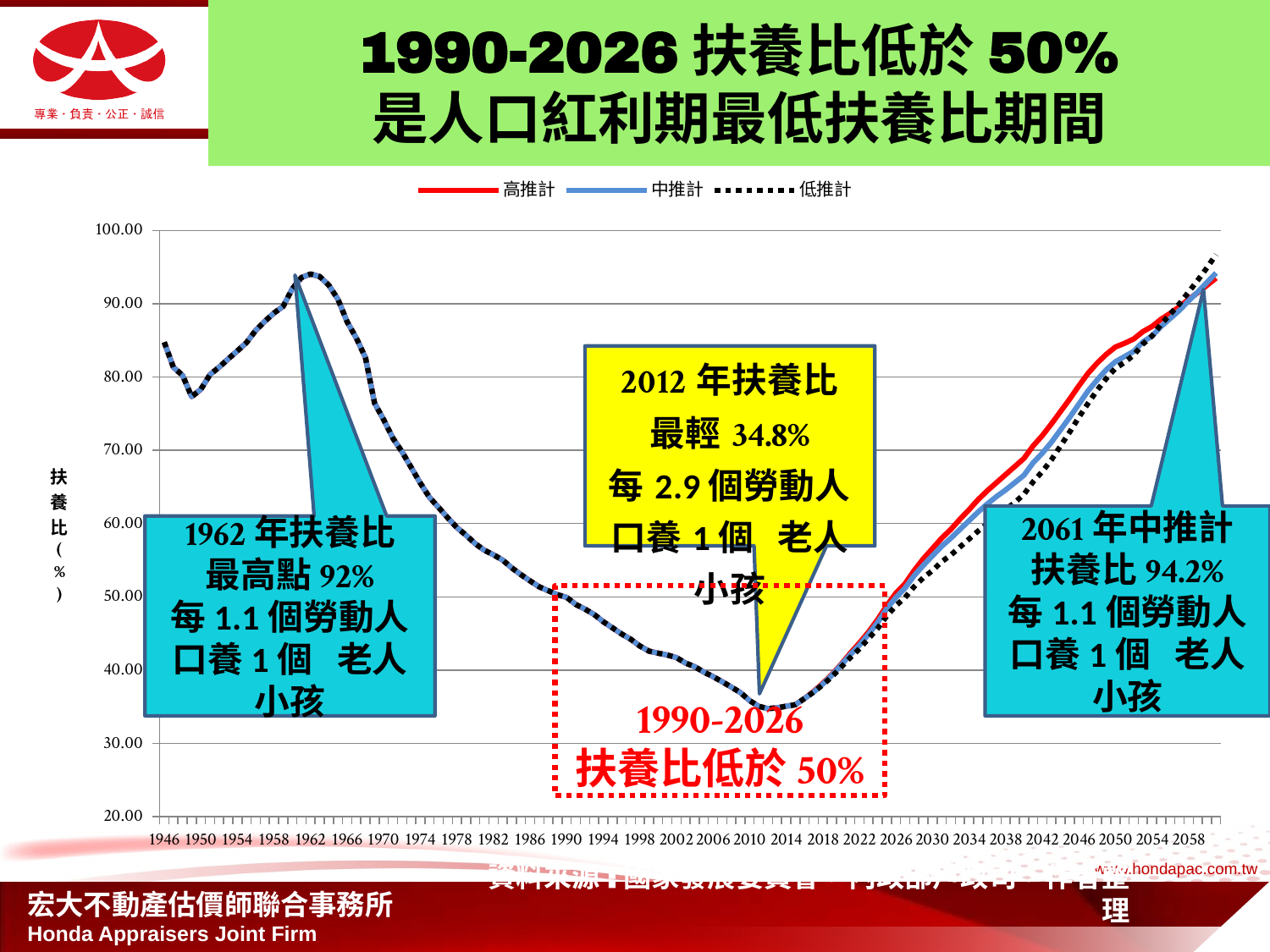

# 1990-2026扶養比低於50% 是人口紅利期最低扶養比期間

### Chart

| Category | 高推計 | 中推計 | 低推計 |
|---|---|---|---|
| 1946 | 84.75 | 84.75 | 84.75 |
| 1947 | 81.33 | 81.33 | 81.33 |
| 1948 | 80.23 | 80.23 | 80.23 |
| 1949 | 77.32 | 77.32 | 77.32 |
| 1950 | 78.32 | 78.32 | 78.32 |
| 1951 | 80.33 | 80.33 | 80.33 |
| 1952 | 81.35 | 81.35 | 81.35 |
| 1953 | 82.47 | 82.47 | 82.47 |
| 1954 | 83.57 | 83.57 | 83.57 |
| 1955 | 84.7 | 84.7 | 84.7 |
| 1956 | 86.36999999999999 | 86.36999999999999 | 86.36999999999999 |
| 1957 | 87.61 | 87.61 | 87.61 |
| 1958 | 88.73 | 88.73 | 88.73 |
| 1959 | 89.64 | 89.64 | 89.64 |
| 1960 | 92.04 | 92.04 | 92.04 |
| 1961 | 93.58 | 93.58 | 93.58 |
| 1962 | 94.05 | 94.05 | 94.05 |
| 1963 | 93.71000000000002 | 93.71000000000002 | 93.71000000000002 |
| 1964 | 92.52 | 92.52 | 92.52 |
| 1965 | 90.58 | 90.58 | 90.58 |
| 1966 | 87.52 | 87.52 | 87.52 |
| 1967 | 85.32 | 85.32 | 85.32 |
| 1968 | 82.64999999999999 | 82.64999999999999 | 82.64999999999999 |
| 1969 | 76.43 | 76.43 | 76.43 |
| 1970 | 74.16 | 74.16 | 74.16 |
| 1971 | 71.64999999999999 | 71.64999999999999 | 71.64999999999999 |
| 1972 | 69.8 | 69.8 | 69.8 |
| 1973 | 67.66 | 67.66 | 67.66 |
| 1974 | 65.52 | 65.52 | 65.52 |
| 1975 | 63.58 | 63.58 | 63.58 |
| 1976 | 62.2 | 62.2 | 62.2 |
| 1977 | 60.78 | 60.78 | 60.78 |
| 1978 | 59.449999999999996 | 59.449999999999996 | 59.449999999999996 |
| 1979 | 58.41 | 58.41 | 58.41 |
| 1980 | 57.26000000000001 | 57.26000000000001 | 57.26000000000001 |
| 1981 | 56.349999999999994 | 56.349999999999994 | 56.349999999999994 |
| 1982 | 55.74 | 55.74 | 55.74 |
| 1983 | 55.02 | 55.02 | 55.02 |
| 1984 | 53.96 | 53.96 | 53.96 |
| 1985 | 53.03 | 53.03 | 53.03 |
| 1986 | 52.18 | 52.18 | 52.18 |
| 1987 | 51.37 | 51.37 | 51.37 |
| 1988 | 50.83 | 50.83 | 50.83 |
| 1989 | 50.29000000000001 | 50.29000000000001 | 50.29000000000001 |
| 1990 | 49.93 | 49.93 | 49.93 |
| 1991 | 48.96 | 48.96 | 48.96 |
| 1992 | 48.33 | 48.33 | 48.33 |
| 1993 | 47.6 | 47.6 | 47.6 |
| 1994 | 46.61 | 46.61 | 46.61 |
| 1995 | 45.78 | 45.78 | 45.78 |
| 1996 | 44.94 | 44.94 | 44.94 |
| 1997 | 44.22000000000001 | 44.22000000000001 | 44.22000000000001 |
| 1998 | 43.3 | 43.3 | 43.3 |
| 1999 | 42.6 | 42.6 | 42.6 |
| 2000 | 42.32 | 42.32 | 42.32 |
| 2001 | 42.07 | 42.07 | 42.07 |
| 2002 | 41.72000000000001 | 41.72000000000001 | 41.72000000000001 |
| 2003 | 40.97 | 40.97 | 40.97 |
| 2004 | 40.47 | 40.47 | 40.47 |
| 2005 | 39.74 | 39.74 | 39.74 |
| 2006 | 39.12000000000001 | 39.12000000000001 | 39.12000000000001 |
| 2007 | 38.43 | 38.43 | 38.43 |
| 2008 | 37.7 | 37.7 | 37.7 |
| 2009 | 36.94 | 36.94 | 36.94 |
| 2010 | 35.849999999999994 | 35.849999999999994 | 35.849999999999994 |
| 2011 | 35.07 | 35.07 | 35.07 |
| 2012 | 34.75 | 34.75 | 34.75 |
| 2013 | 34.86 | 34.86 | 34.86 |
| 2014 | 35.08 | 35.08 | 35.08 |
| 2015 | 35.28 | 35.28 | 35.28 |
| 2016 | 36.13 | 36.13 | 36.13 |
| 2017 | 37.1 | 37.0 | 37.0 |
| 2018 | 38.2 | 38.1 | 38.0 |
| 2019 | 39.4 | 39.300000000000004 | 39.1 |
| 2020 | 40.800000000000004 | 40.7 | 40.4 |
| 2021 | 42.3 | 42.1 | 41.7 |
| 2022 | 43.7 | 43.4 | 42.9 |
| 2023 | 45.2 | 44.9 | 44.3 |
| 2024 | 46.9 | 46.5 | 45.7 |
| 2025 | 48.8 | 48.4 | 47.4 |
| 2026 | 50.5 | 49.9 | 48.8 |
| 2027 | 51.8 | 51.2 | 49.9 |
| 2028 | 53.6 | 52.9 | 51.4 |
| 2029 | 55.2 | 54.3 | 52.6 |
| 2030 | 56.6 | 55.6 | 53.6 |
| 2031 | 58.0 | 56.9 | 54.8 |
| 2032 | 59.2 | 58.0 | 55.7 |
| 2033 | 60.6 | 59.2 | 56.8 |
| 2034 | 61.9 | 60.4 | 57.9 |
| 2035 | 63.3 | 61.6 | 59.0 |
| 2036 | 64.5 | 62.7 | 60.0 |
| 2037 | 65.6 | 63.7 | 61.0 |
| 2038 | 66.7 | 64.6 | 61.9 |
| 2039 | 67.8 | 65.6 | 62.9 |
| 2040 | 68.9 | 66.6 | 64.0 |
| 2041 | 70.6 | 68.3 | 65.7 |
| 2042 | 72.0 | 69.6 | 67.1 |
| 2043 | 73.6 | 71.1 | 68.7 |
| 2044 | 75.3 | 72.8 | 70.6 |
| 2045 | 77.0 | 74.5 | 72.5 |
| 2046 | 78.8 | 76.3 | 74.5 |
| 2047 | 80.5 | 78.1 | 76.4 |
| 2048 | 81.9 | 79.6 | 78.2 |
| 2049 | 83.1 | 81.0 | 79.8 |
| 2050 | 84.1 | 82.1 | 81.2 |
| 2051 | 84.6 | 82.8 | 82.0 |
| 2052 | 85.2 | 83.5 | 83.0 |
| 2053 | 86.2 | 84.8 | 84.5 |
| 2054 | 86.9 | 85.6 | 85.6 |
| 2055 | 87.9 | 86.9 | 87.2 |
| 2056 | 88.7 | 88.0 | 88.6 |
| 2057 | 89.6 | 89.1 | 90.0 |
| 2058 | 90.6 | 90.4 | 91.6 |
| 2059 | 91.5 | 91.6 | 93.2 |
| 2060 | 92.5 | 92.9 | 94.9 |
| 2061 | 93.5 | 94.2 | 96.7 |
2061年中推計
扶養比94.2%
每1.1個勞動人口養1個   老人小孩
1962年扶養比
最高點92%
每1.1個勞動人口養1個   老人小孩

1990-2026
扶養比低於50%
資料來源:國家發展委員會，內政部戶政司，作者整理